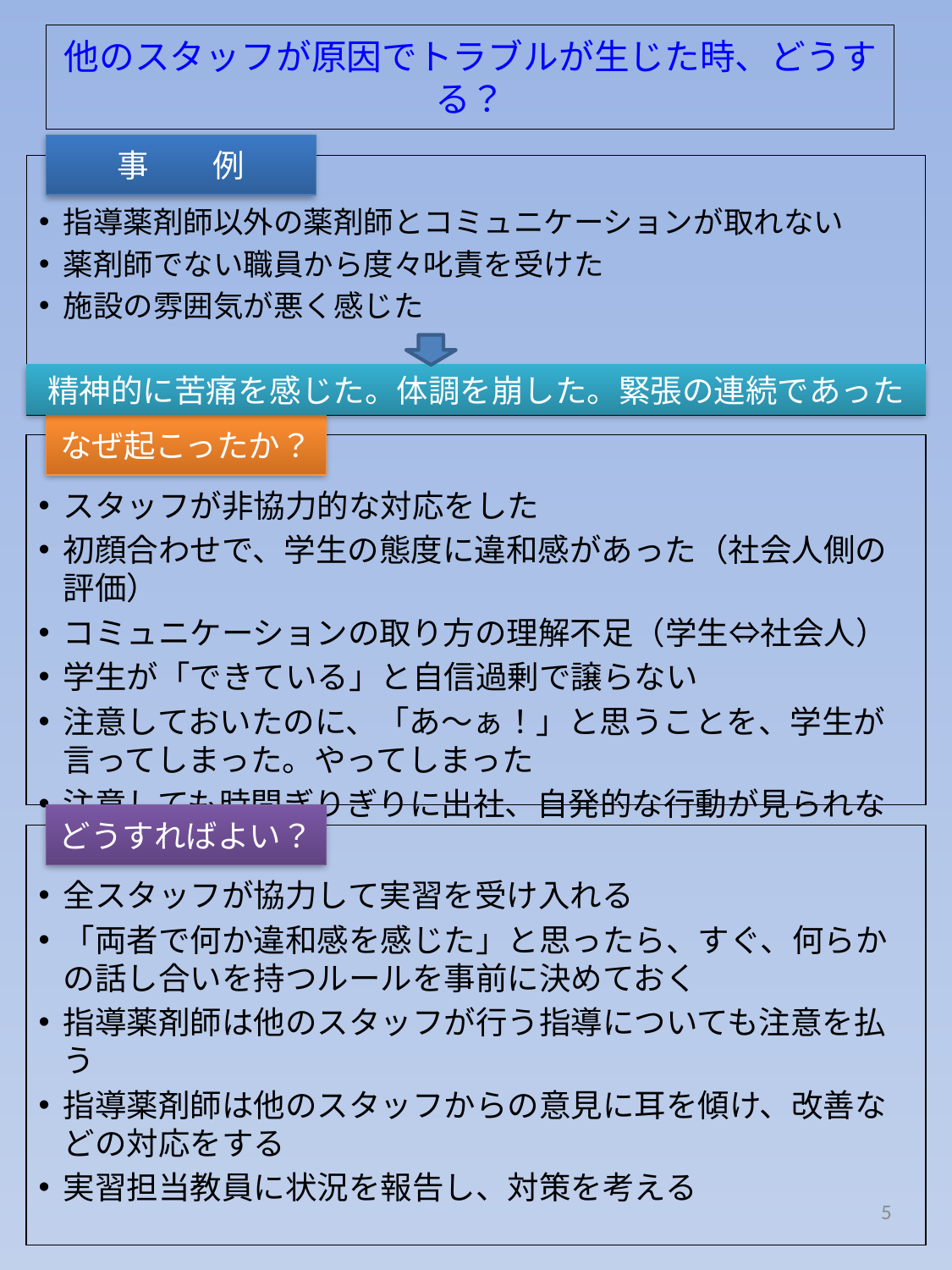

# 他のスタッフが原因でトラブルが生じた時、どうする？
事　　例

指導薬剤師以外の薬剤師とコミュニケーションが取れない
薬剤師でない職員から度々叱責を受けた
施設の雰囲気が悪く感じた

精神的に苦痛を感じた。体調を崩した。緊張の連続であった
なぜ起こったか？

スタッフが非協力的な対応をした
初顔合わせで、学生の態度に違和感があった（社会人側の評価）
コミュニケーションの取り方の理解不足（学生⇔社会人）
学生が「できている」と自信過剰で譲らない
注意しておいたのに、「あ～ぁ！」と思うことを、学生が言ってしまった。やってしまった
注意しても時間ぎりぎりに出社、自発的な行動が見られない
どうすればよい？

全スタッフが協力して実習を受け入れる
「両者で何か違和感を感じた」と思ったら、すぐ、何らかの話し合いを持つルールを事前に決めておく
指導薬剤師は他のスタッフが行う指導についても注意を払う
指導薬剤師は他のスタッフからの意見に耳を傾け、改善などの対応をする
実習担当教員に状況を報告し、対策を考える

5